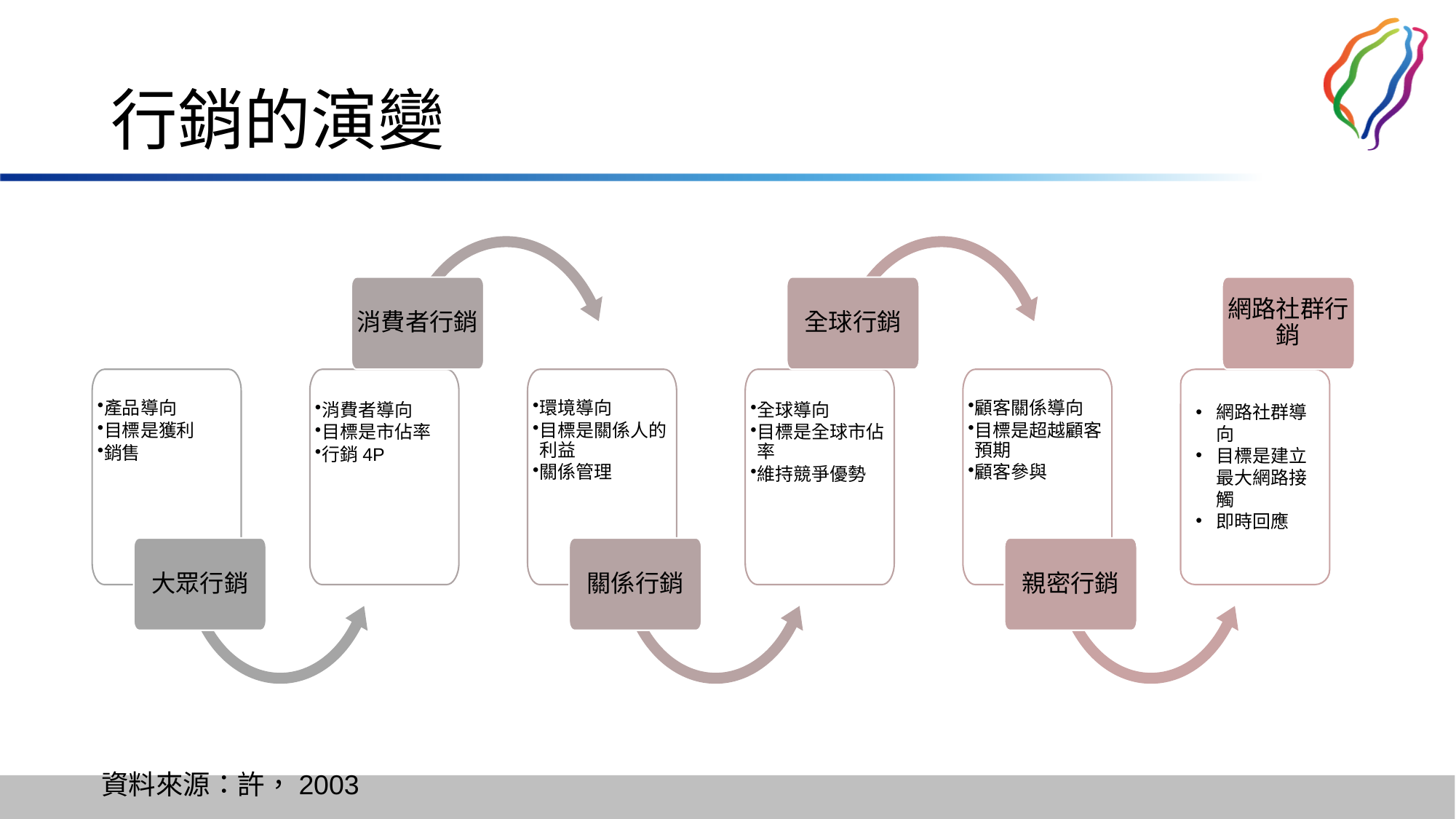

# 行銷的演變

消費者行銷
全球行銷
網路社群行銷

產品導向
目標是獲利
銷售
消費者導向
目標是市佔率
行銷4P

環境導向
目標是關係人的利益
關係管理
全球導向
目標是全球市佔率
維持競爭優勢

顧客關係導向
目標是超越顧客預期
顧客參與

網路社群導向
目標是建立最大網路接觸
即時回應

大眾行銷
關係行銷
親密行銷
資料來源：許，2003